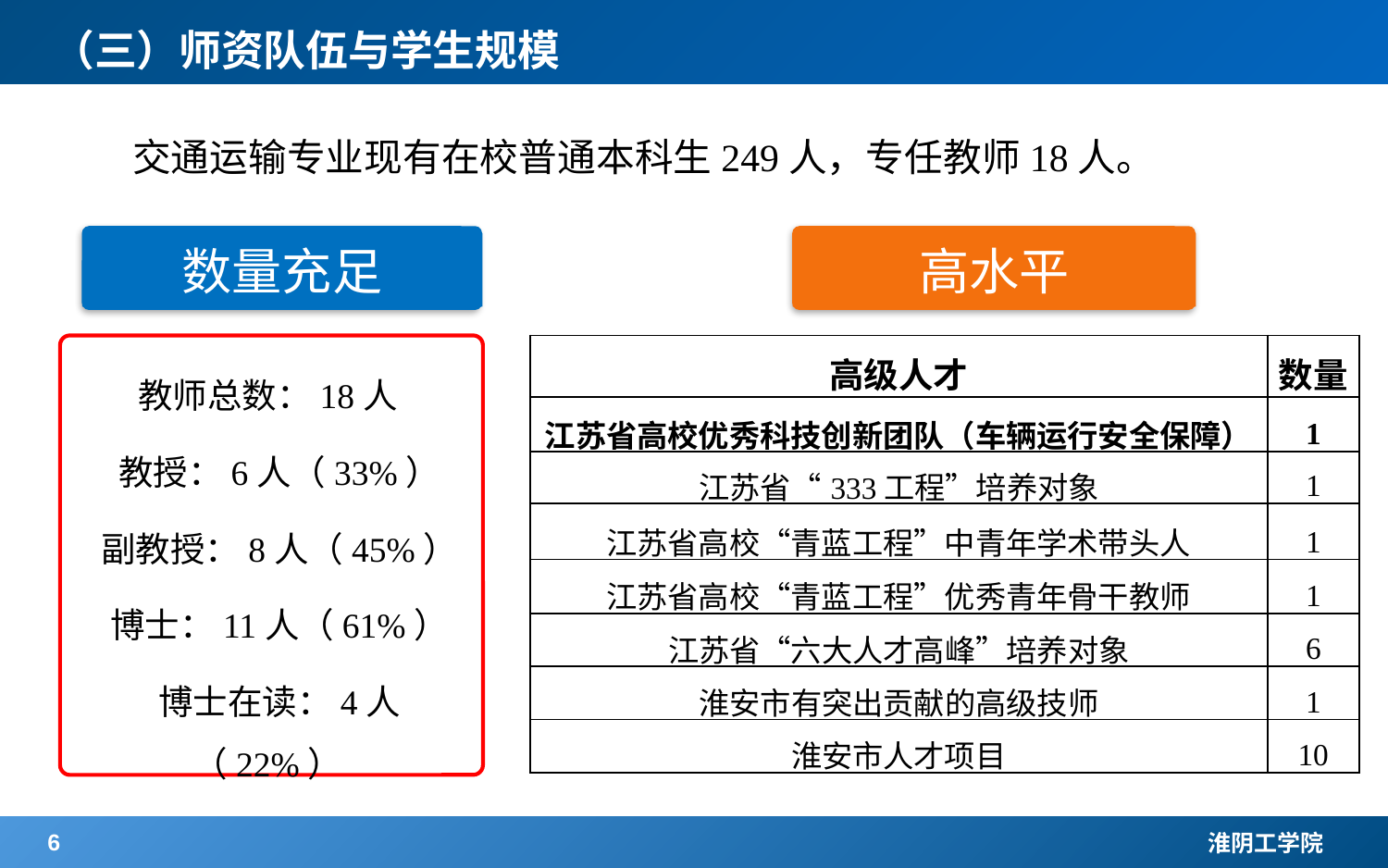

（三）师资队伍与学生规模
交通运输专业现有在校普通本科生249人，专任教师18人。

数量充足

高水平

教师总数：18人
  教授：6人（33%）
  副教授：8人（45%）
  博士：11人（61%）
  博士在读：4人（22%）
| 高级人才 | 数量 |
| --- | --- |
| 江苏省高校优秀科技创新团队（车辆运行安全保障） | 1 |
| 江苏省“333工程”培养对象 | 1 |
| 江苏省高校“青蓝工程”中青年学术带头人 | 1 |
| 江苏省高校“青蓝工程”优秀青年骨干教师 | 1 |
| 江苏省“六大人才高峰”培养对象 | 6 |
| 淮安市有突出贡献的高级技师 | 1 |
| 淮安市人才项目 | 10 |